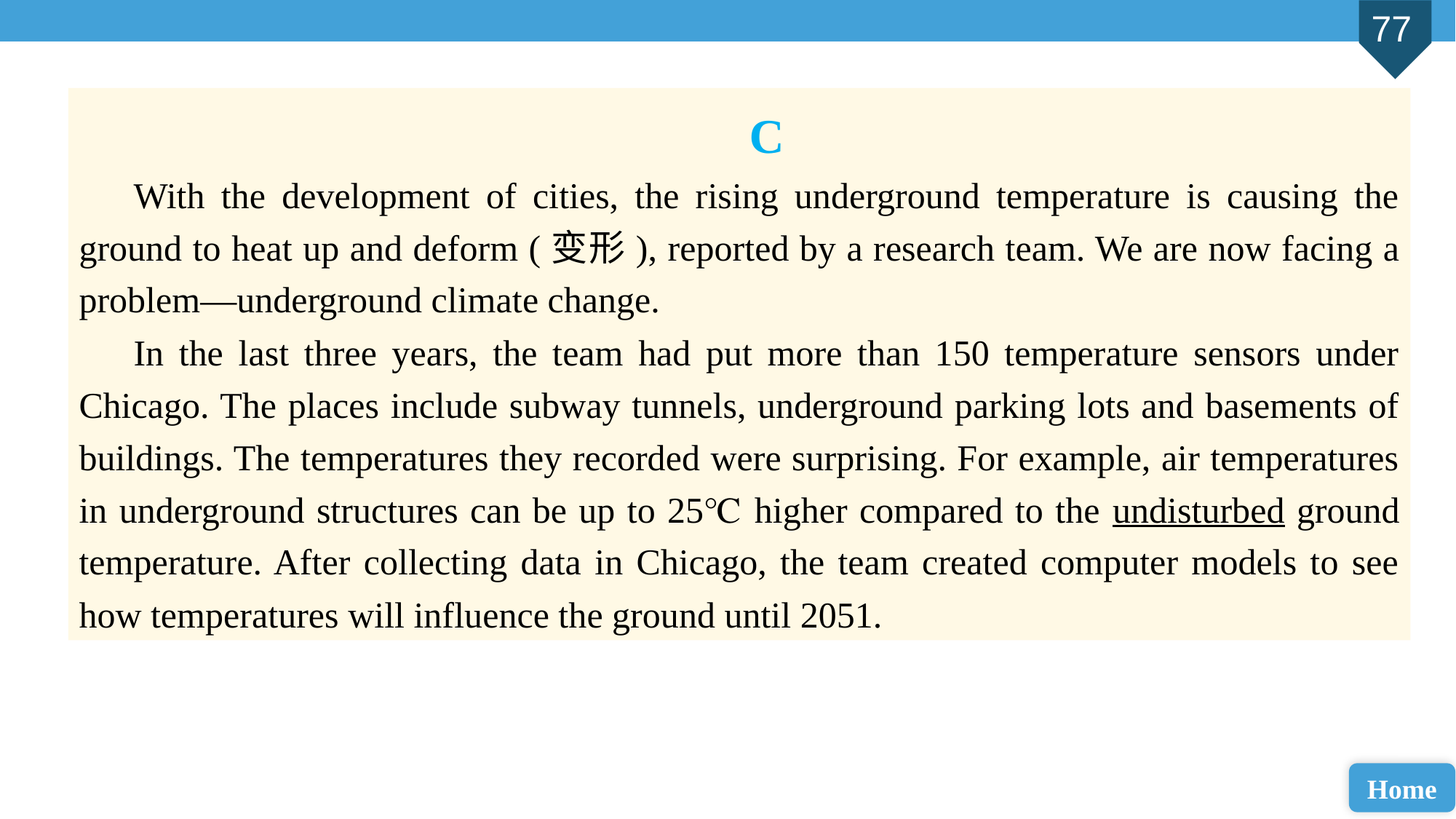

C
With the development of cities, the rising underground temperature is causing the ground to heat up and deform (变形), reported by a research team. We are now facing a problem—underground climate change.
In the last three years, the team had put more than 150 temperature sensors under Chicago. The places include subway tunnels, underground parking lots and basements of buildings. The temperatures they recorded were surprising. For example, air temperatures in underground structures can be up to 25℃ higher compared to the undisturbed ground temperature. After collecting data in Chicago, the team created computer models to see how temperatures will influence the ground until 2051.